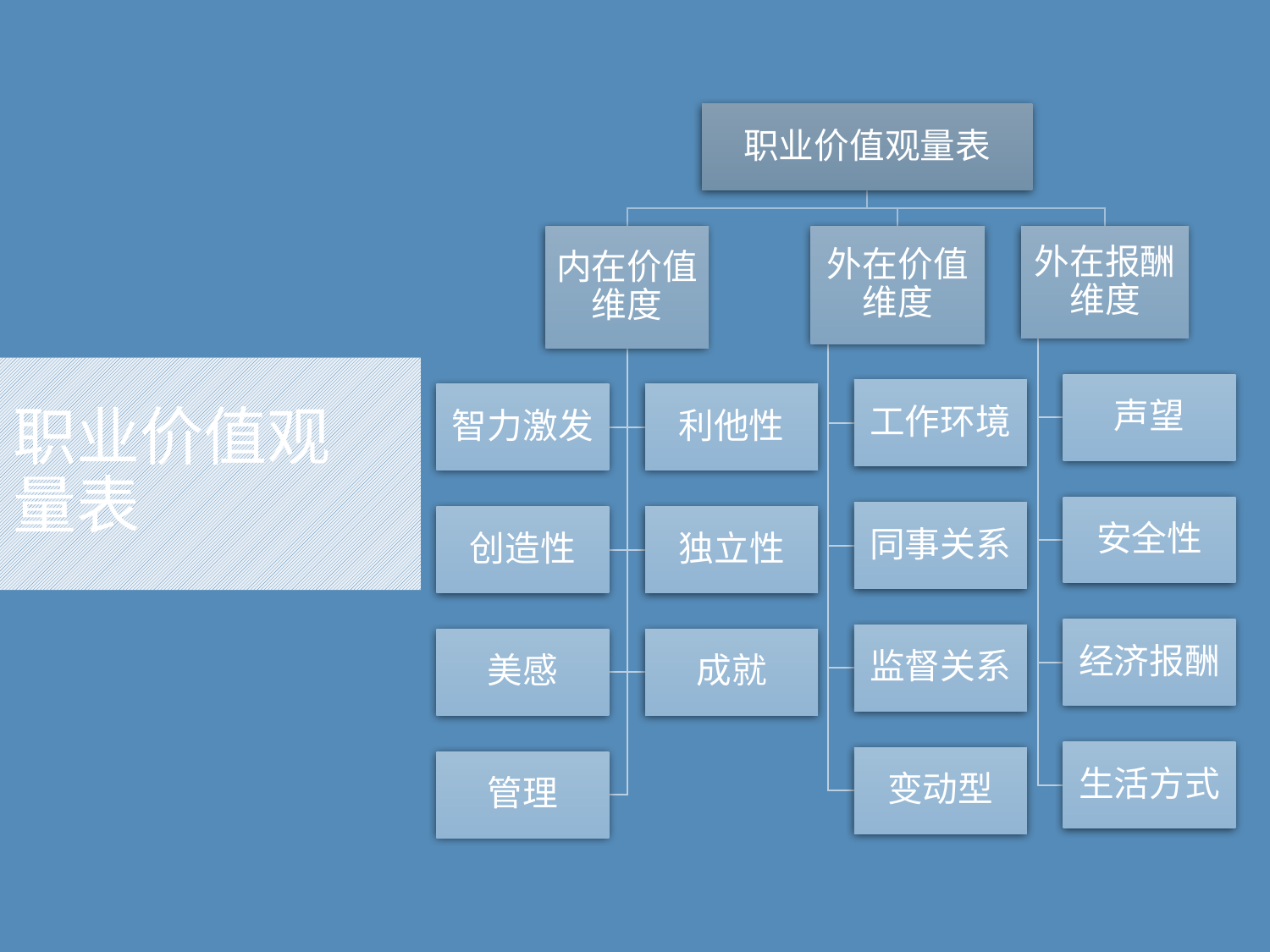

职业价值观量表
内在价值维度
智力激发
利他性
创造性
独立性
美感
成就
管理
外在价值维度
工作环境
同事关系
监督关系
变动型
外在报酬维度
声望
安全性
经济报酬
生活方式
# 职业价值观 量表